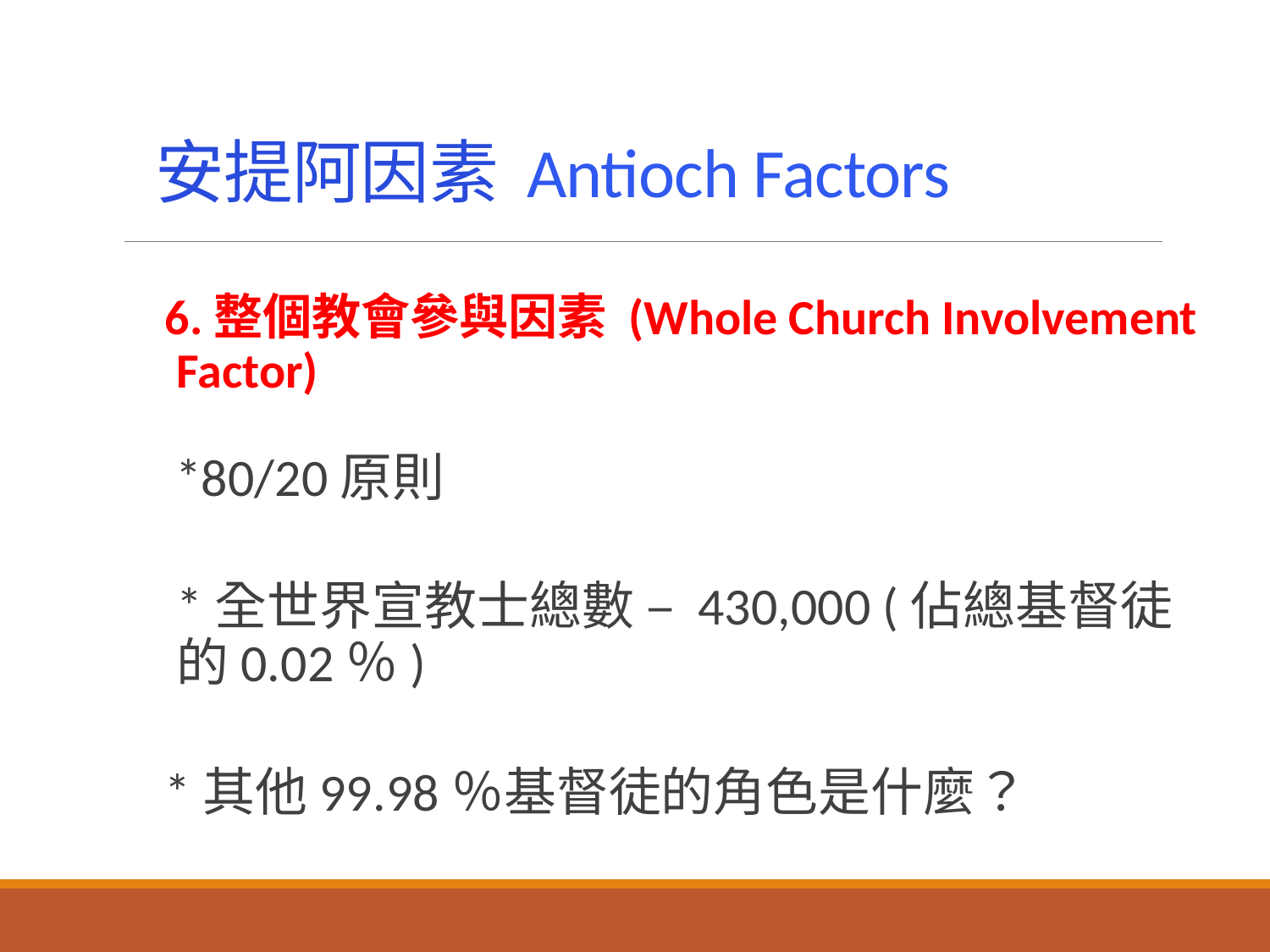

安提阿因素 Antioch Factors
6.整個教會參與因素 (Whole Church Involvement Factor)
 *80/20原則
*全世界宣教士總數 – 430,000 (佔總基督徒的0.02％)
*其他99.98％基督徒的角色是什麼？